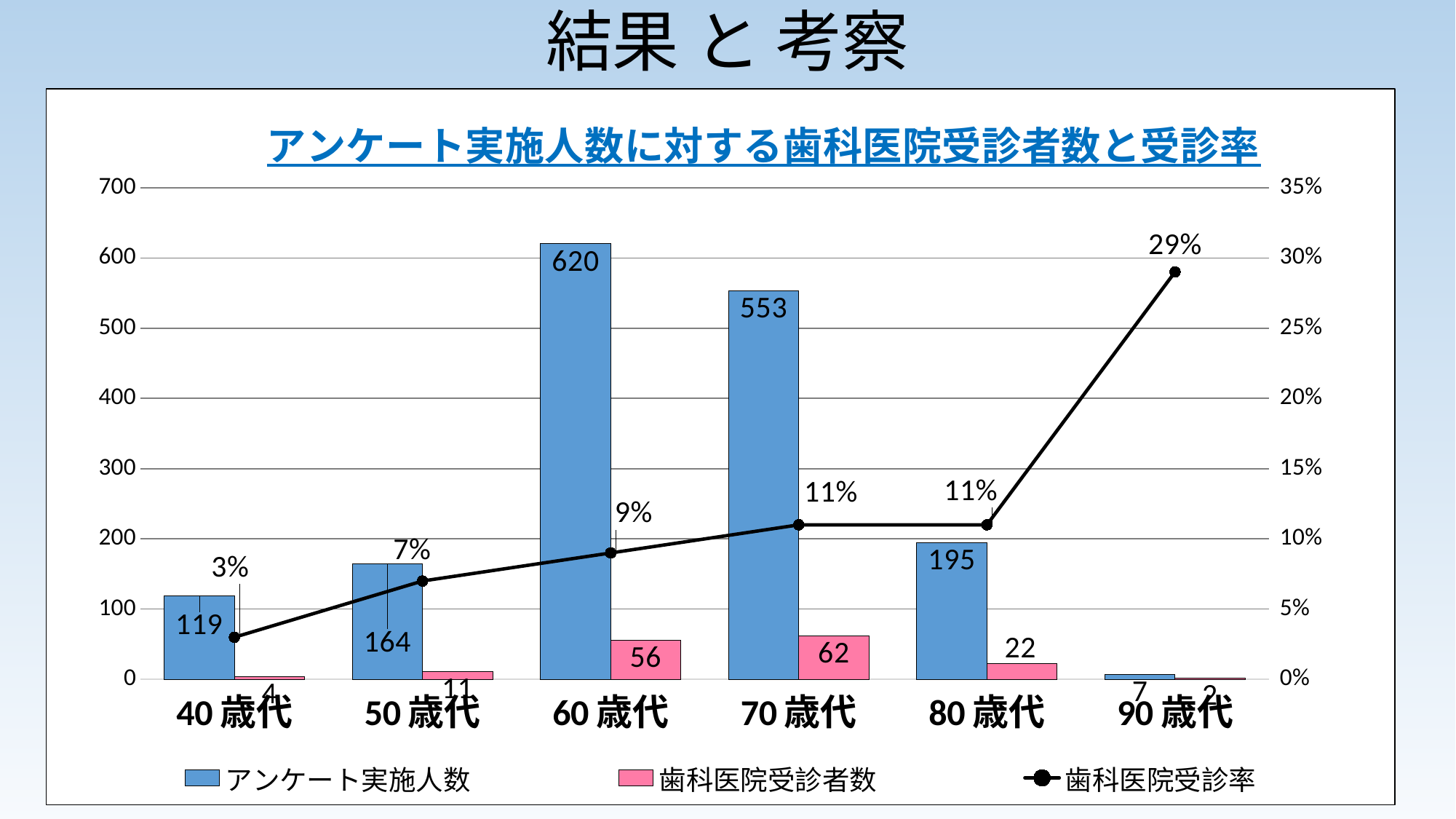

# 結果 と 考察

### Chart: アンケート実施人数に対する歯科医院受診者数と受診率

| Category | アンケート実施人数 |  | 歯科医院受診者数 |  | 歯科医院受診率 |  |
|---|---|---|---|---|---|---|
| 40歳代 | 119.0 | None | 4.0 | None | 0.030000000000000002 | None |
| 50歳代 | 164.0 | None | 11.0 | None | 0.07000000000000002 | None |
| 60歳代 | 620.0 | None | 56.0 | None | 0.09000000000000002 | None |
| 70歳代 | 553.0 | None | 62.0 | None | 0.11 | None |
| 80歳代 | 195.0 | None | 22.0 | None | 0.11 | None |
| 90歳代 | 7.0 | None | 2.0 | None | 0.2900000000000002 | None |